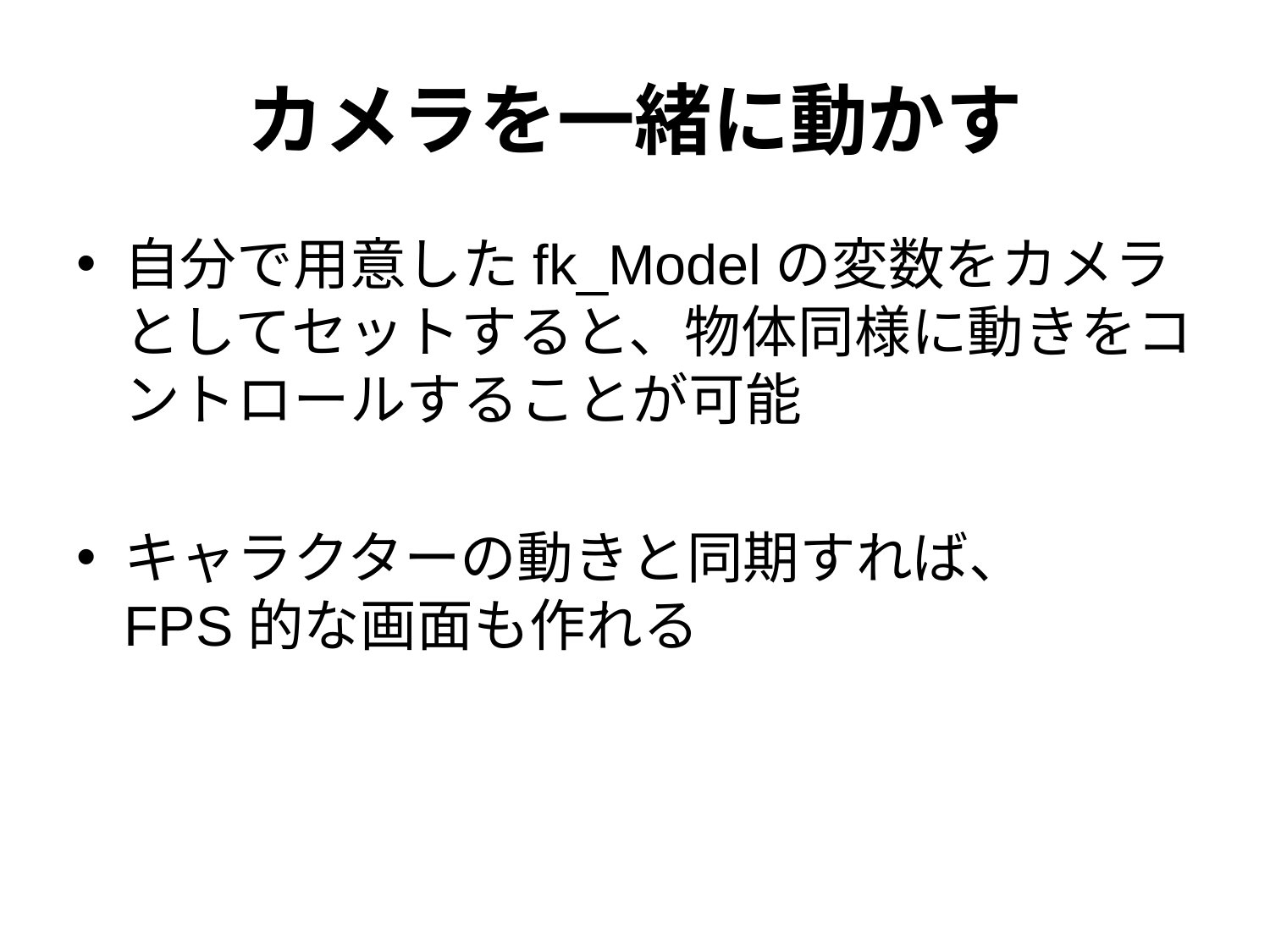

# カメラを一緒に動かす
自分で用意したfk_Modelの変数をカメラとしてセットすると、物体同様に動きをコントロールすることが可能

キャラクターの動きと同期すれば、
FPS的な画面も作れる